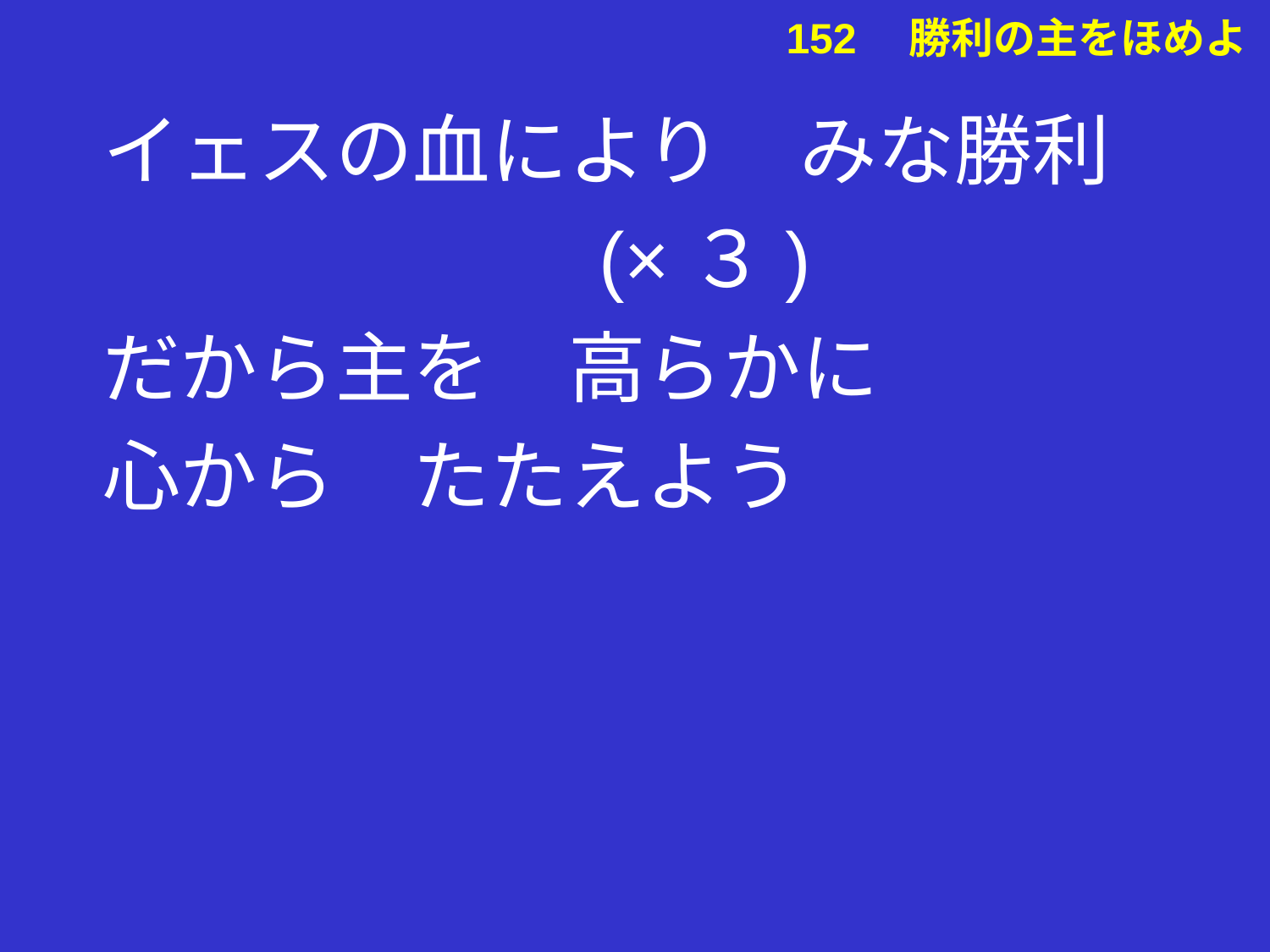

イェスの血により　みな勝利
                       (×３)
だから主を　高らかに
心から　たたえよう
# 152　勝利の主をほめよ